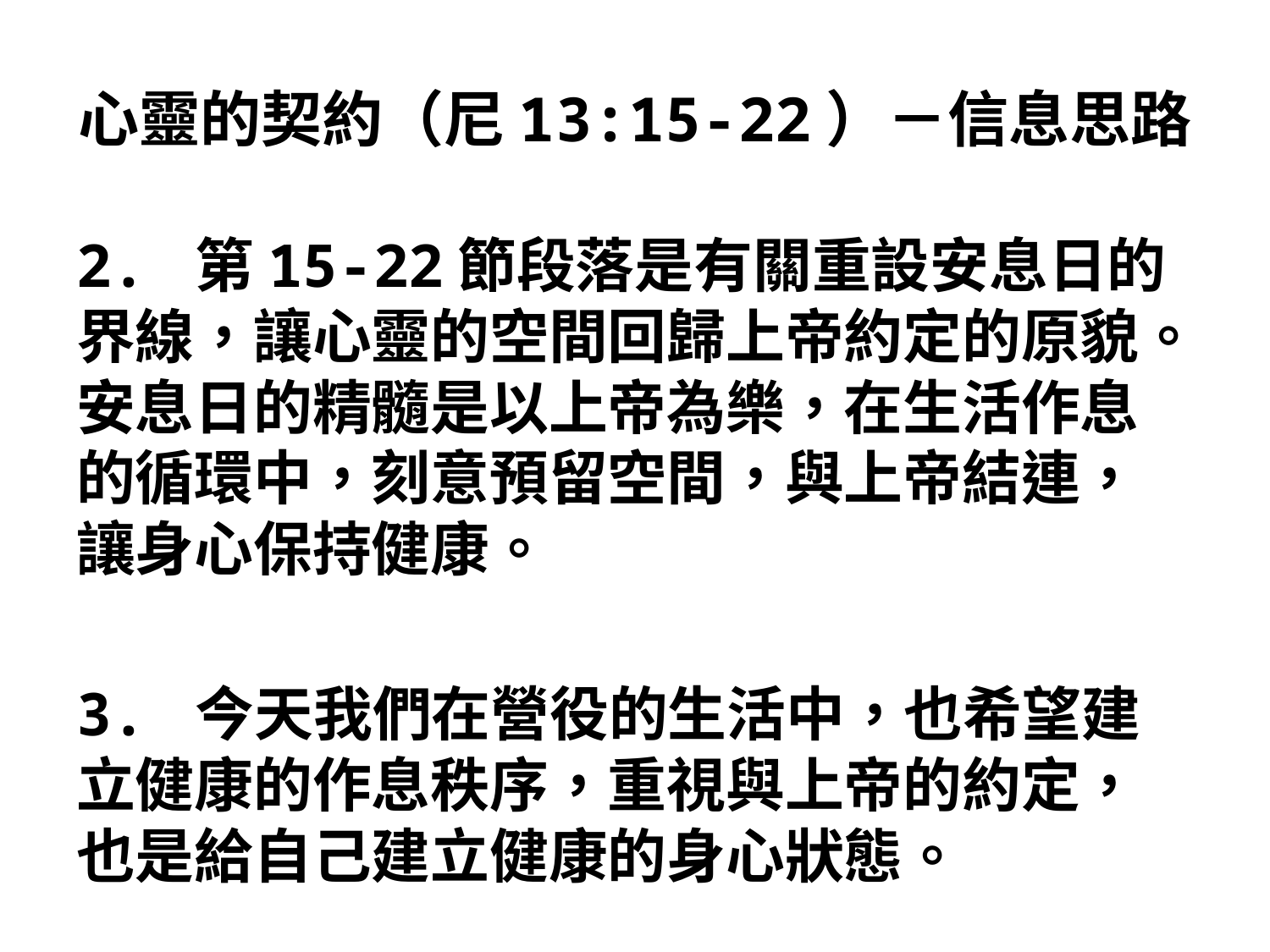

# 心靈的契約（尼13:15-22）－信息思路
2. 第15-22節段落是有關重設安息日的界線，讓心靈的空間回歸上帝約定的原貌。安息日的精髓是以上帝為樂，在生活作息的循環中，刻意預留空間，與上帝結連，讓身心保持健康。

3. 今天我們在營役的生活中，也希望建立健康的作息秩序，重視與上帝的約定，也是給自己建立健康的身心狀態。